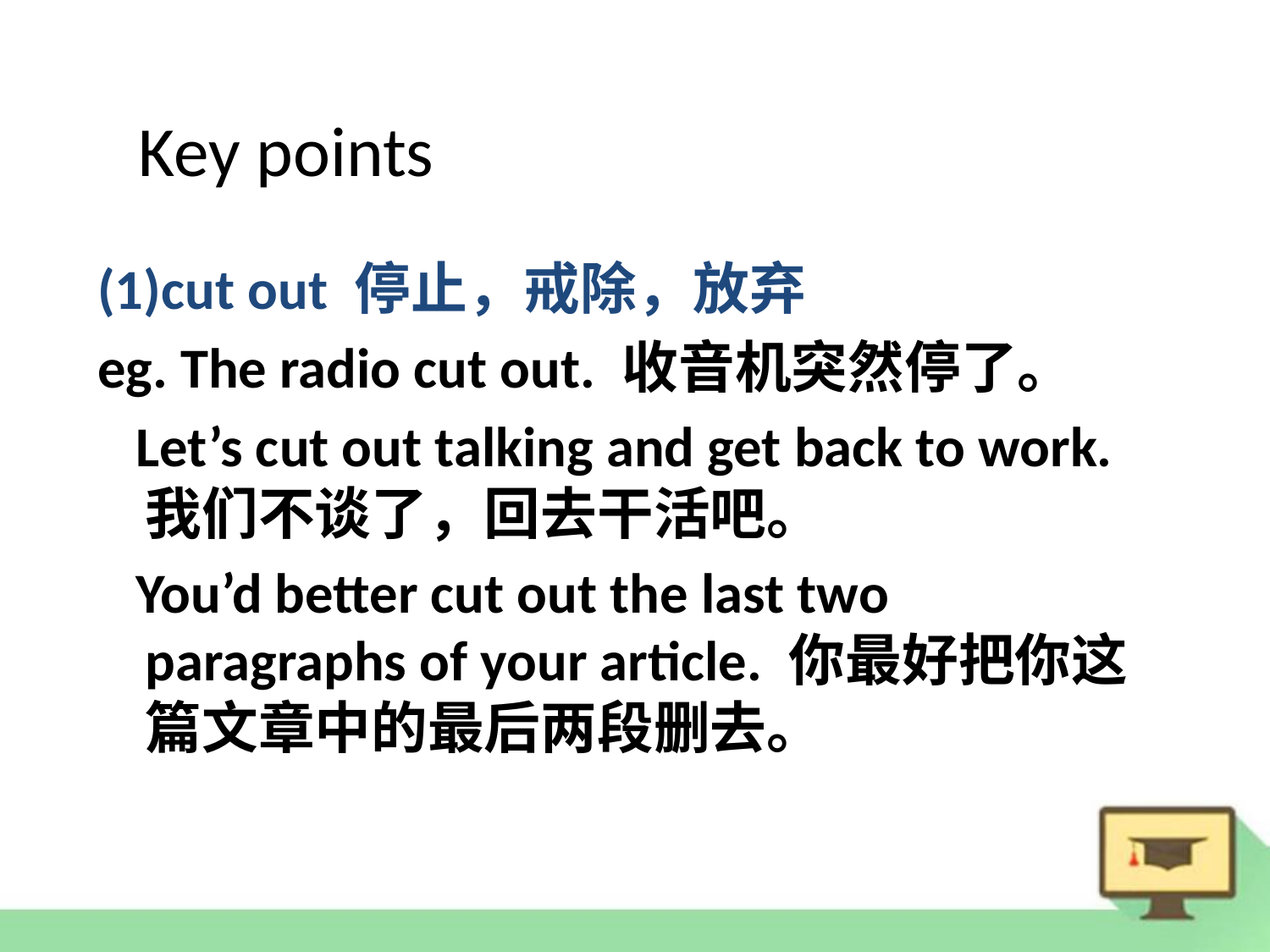

Key points
(1)cut out 停止，戒除，放弃
eg. The radio cut out. 收音机突然停了。
   Let’s cut out talking and get back to work. 我们不谈了，回去干活吧。
   You’d better cut out the last two paragraphs of your article. 你最好把你这篇文章中的最后两段删去。